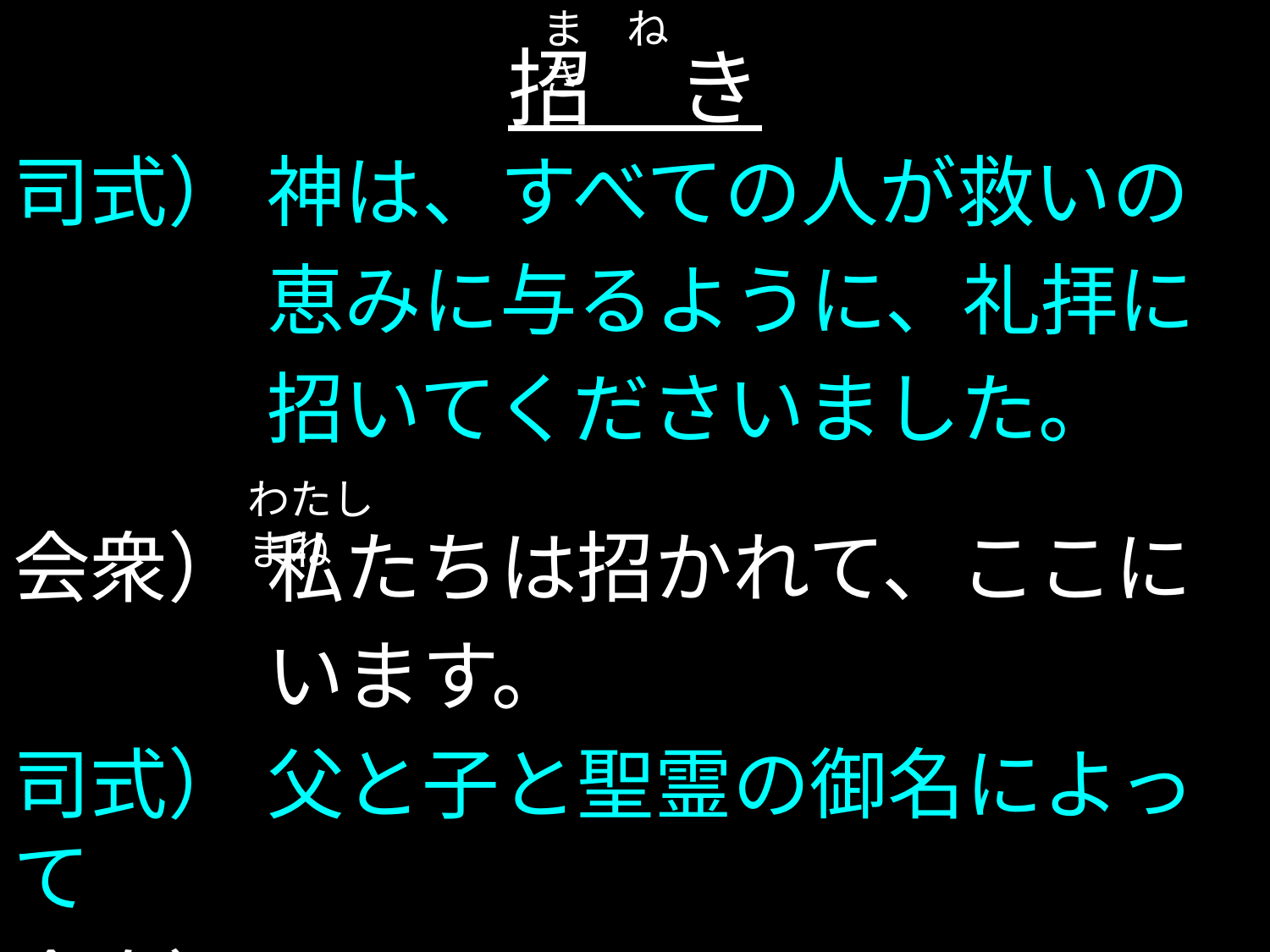

ま　ね　き
# 招　き
司式）	神は、すべての人が救いの
		恵みに与るように、礼拝に
		招いてくださいました。

会衆）	私たちは招かれて、ここに
		います。
司式） 	父と子と聖霊の御名によって
会衆）	アーメン

わたし　　　　　　　まね